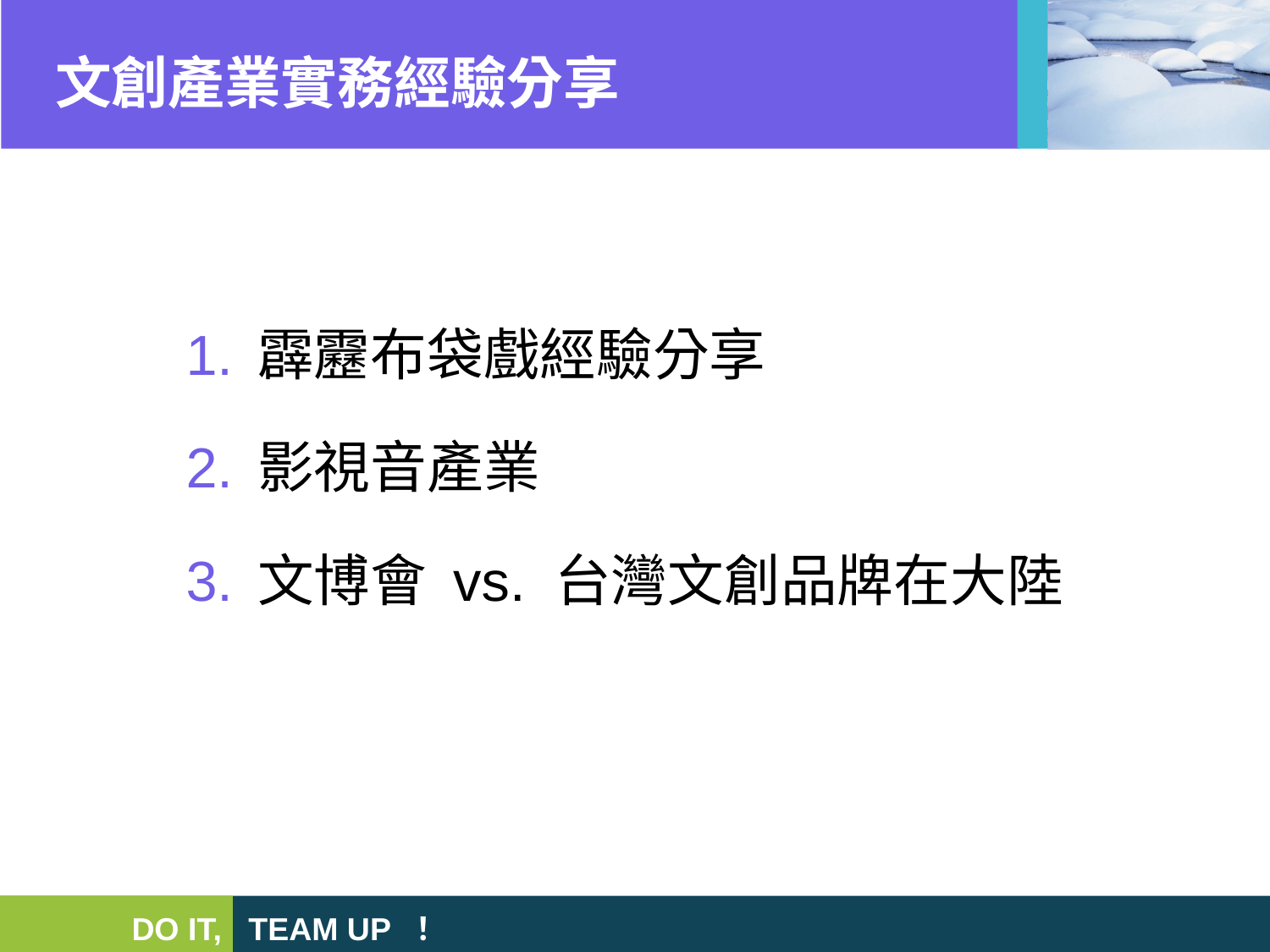

# 文創產業實務經驗分享
霹靂布袋戲經驗分享
影視音產業
文博會 vs. 台灣文創品牌在大陸

DO IT,   TEAM UP ！